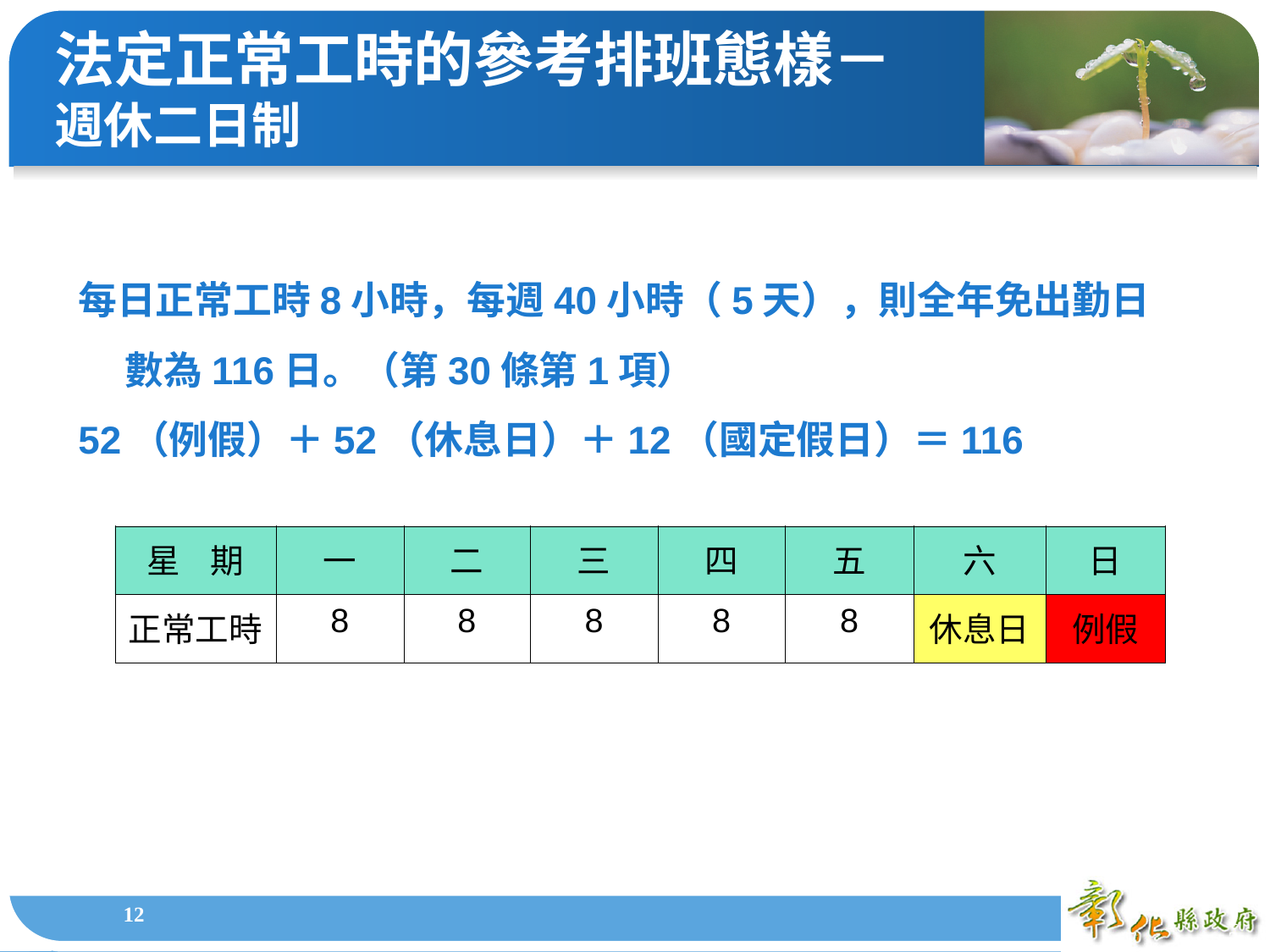

法定正常工時的參考排班態樣－
週休二日制
每日正常工時8小時，每週40小時（5天），則全年免出勤日數為116日。（第30條第1項）
52（例假）＋52（休息日）＋12（國定假日）＝116
| 星 期 | 一 | 二 | 三 | 四 | 五 | 六 | 日 |
| --- | --- | --- | --- | --- | --- | --- | --- |
| 正常工時 | 8 | 8 | 8 | 8 | 8 | 休息日 | 例假 |
12
12